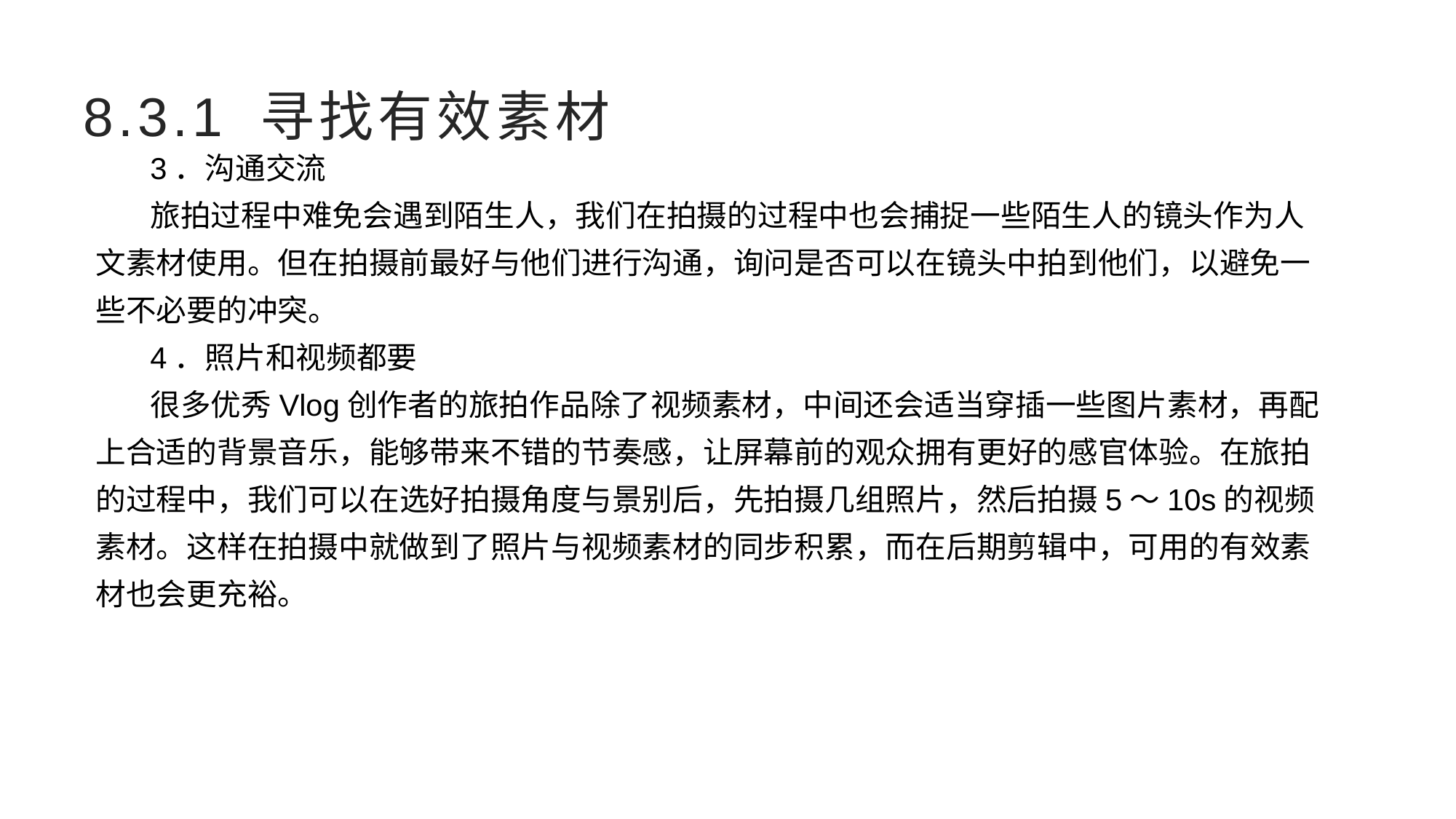

35
# 8.3.1 寻找有效素材
3．沟通交流
旅拍过程中难免会遇到陌生人，我们在拍摄的过程中也会捕捉一些陌生人的镜头作为人文素材使用。但在拍摄前最好与他们进行沟通，询问是否可以在镜头中拍到他们，以避免一些不必要的冲突。
4．照片和视频都要
很多优秀Vlog创作者的旅拍作品除了视频素材，中间还会适当穿插一些图片素材，再配上合适的背景音乐，能够带来不错的节奏感，让屏幕前的观众拥有更好的感官体验。在旅拍的过程中，我们可以在选好拍摄角度与景别后，先拍摄几组照片，然后拍摄5～10s的视频素材。这样在拍摄中就做到了照片与视频素材的同步积累，而在后期剪辑中，可用的有效素材也会更充裕。